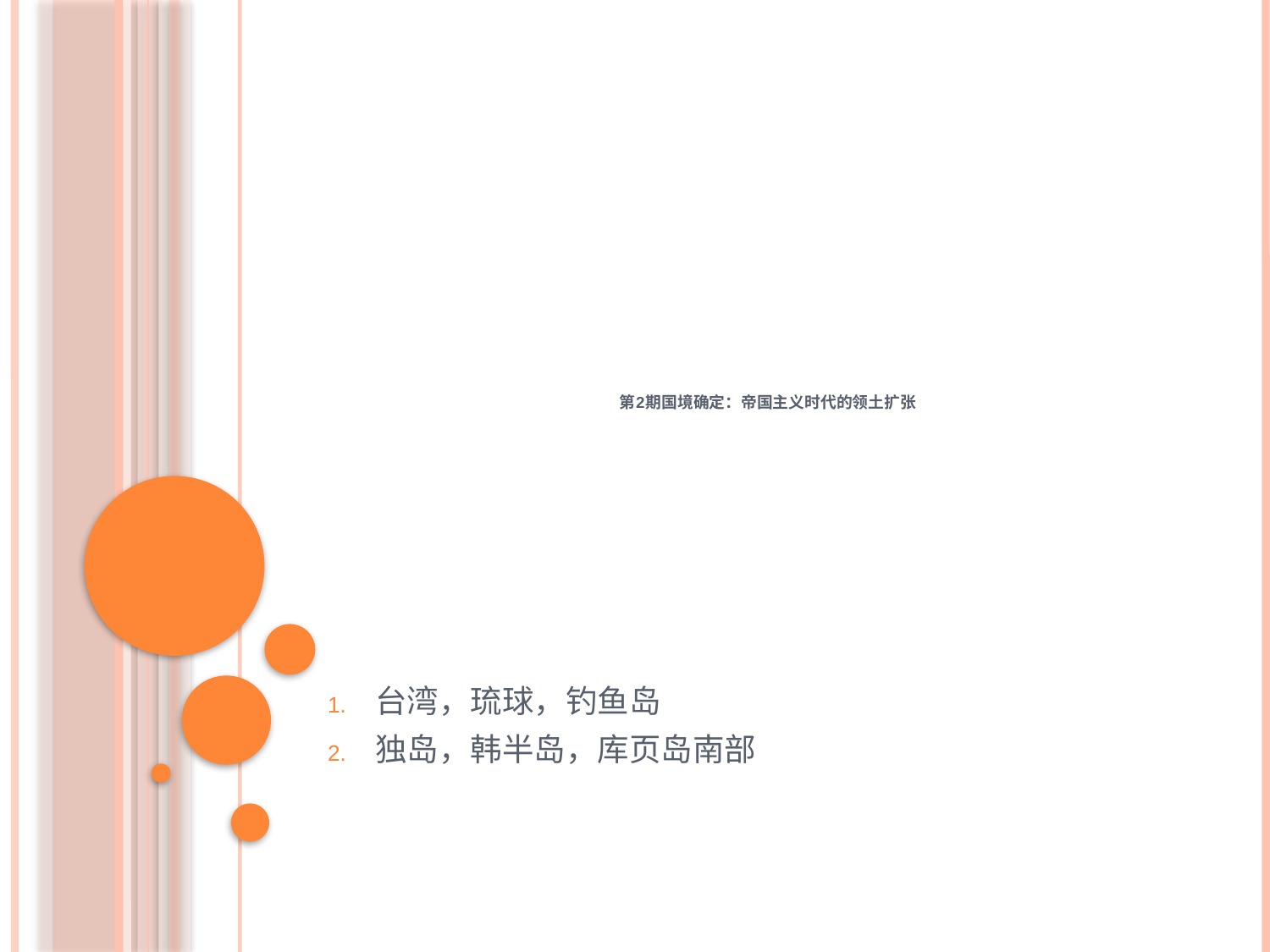

# 第2期国境确定：帝国主义时代的领土扩张

台湾，琉球，钓鱼岛
独岛，韩半岛，库页岛南部